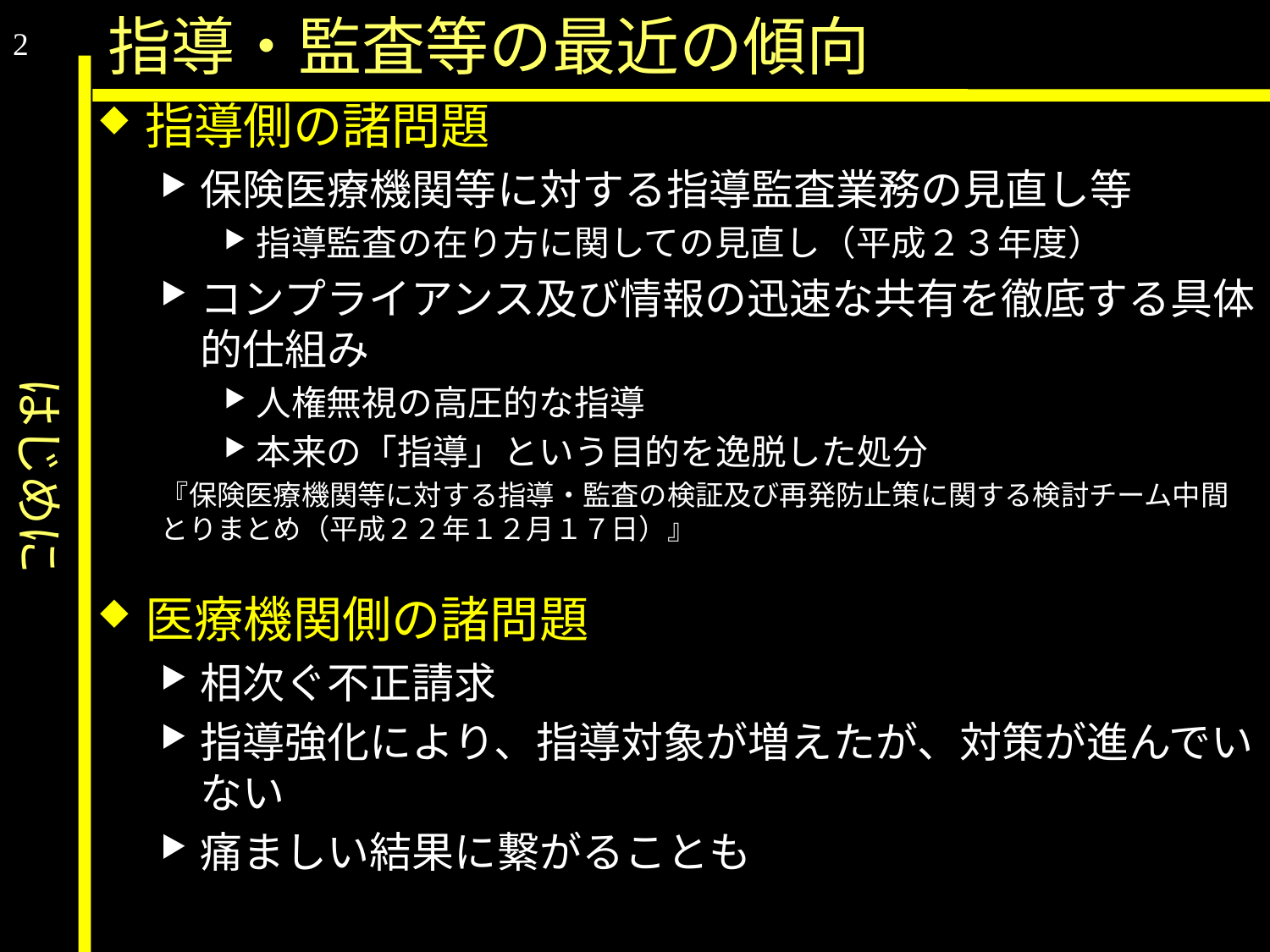

はじめに
指導・監査等の最近の傾向
2

指導側の諸問題
保険医療機関等に対する指導監査業務の見直し等
指導監査の在り方に関しての見直し（平成２３年度）
コンプライアンス及び情報の迅速な共有を徹底する具体的仕組み
人権無視の高圧的な指導
本来の「指導」という目的を逸脱した処分
『保険医療機関等に対する指導・監査の検証及び再発防止策に関する検討チーム中間とりまとめ（平成２２年１２月１７日）』

医療機関側の諸問題
相次ぐ不正請求
指導強化により、指導対象が増えたが、対策が進んでいない
痛ましい結果に繋がることも